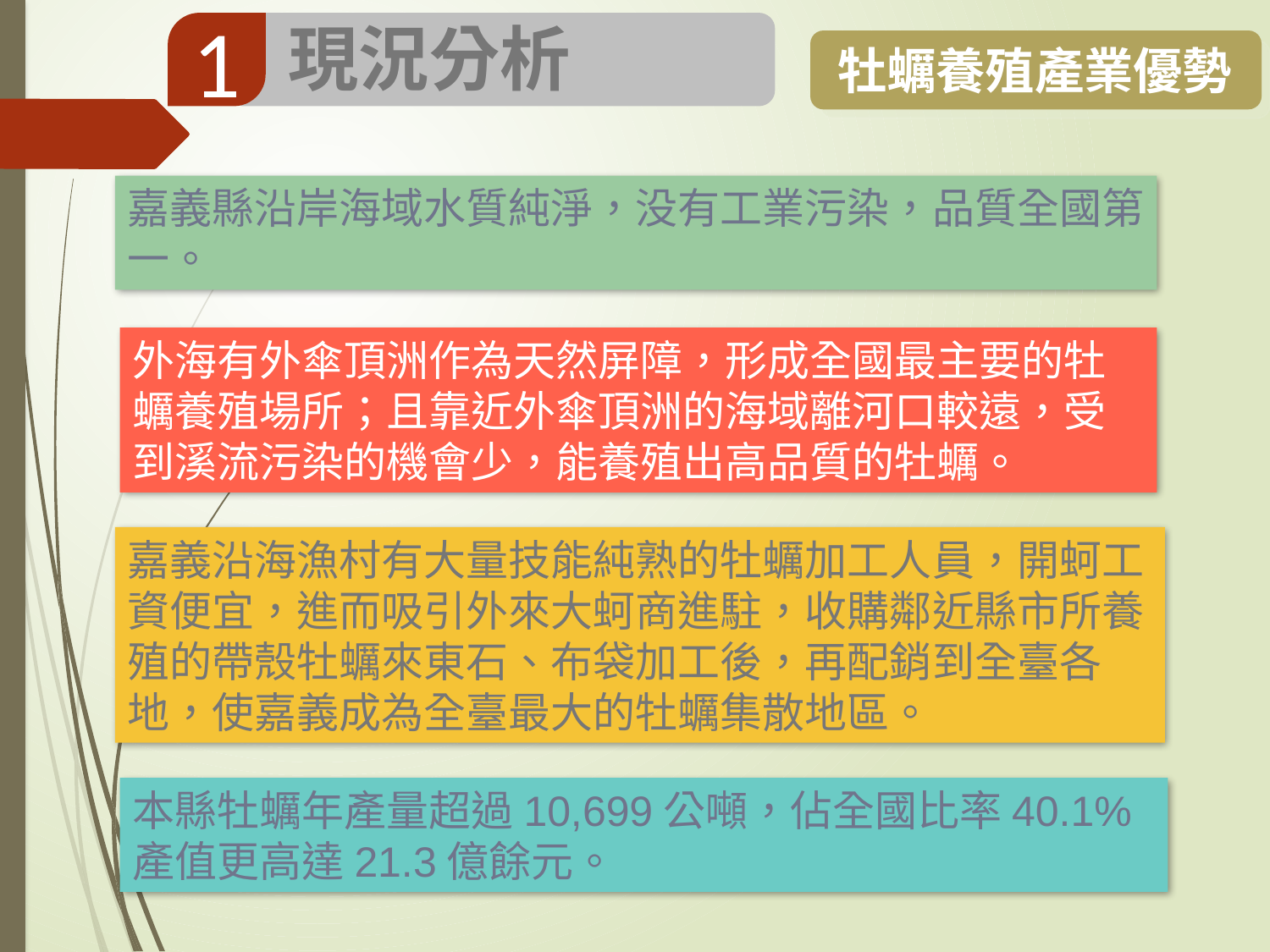

現況分析
1

牡蠣養殖產業優勢
嘉義縣沿岸海域水質純淨，没有工業污染，品質全國第一。
外海有外傘頂洲作為天然屏障，形成全國最主要的牡蠣養殖場所；且靠近外傘頂洲的海域離河口較遠，受到溪流污染的機會少，能養殖出高品質的牡蠣。
嘉義沿海漁村有大量技能純熟的牡蠣加工人員，開蚵工資便宜，進而吸引外來大蚵商進駐，收購鄰近縣市所養殖的帶殼牡蠣來東石、布袋加工後，再配銷到全臺各地，使嘉義成為全臺最大的牡蠣集散地區。
本縣牡蠣年產量超過10,699公噸，佔全國比率40.1%產值更高達21.3億餘元。